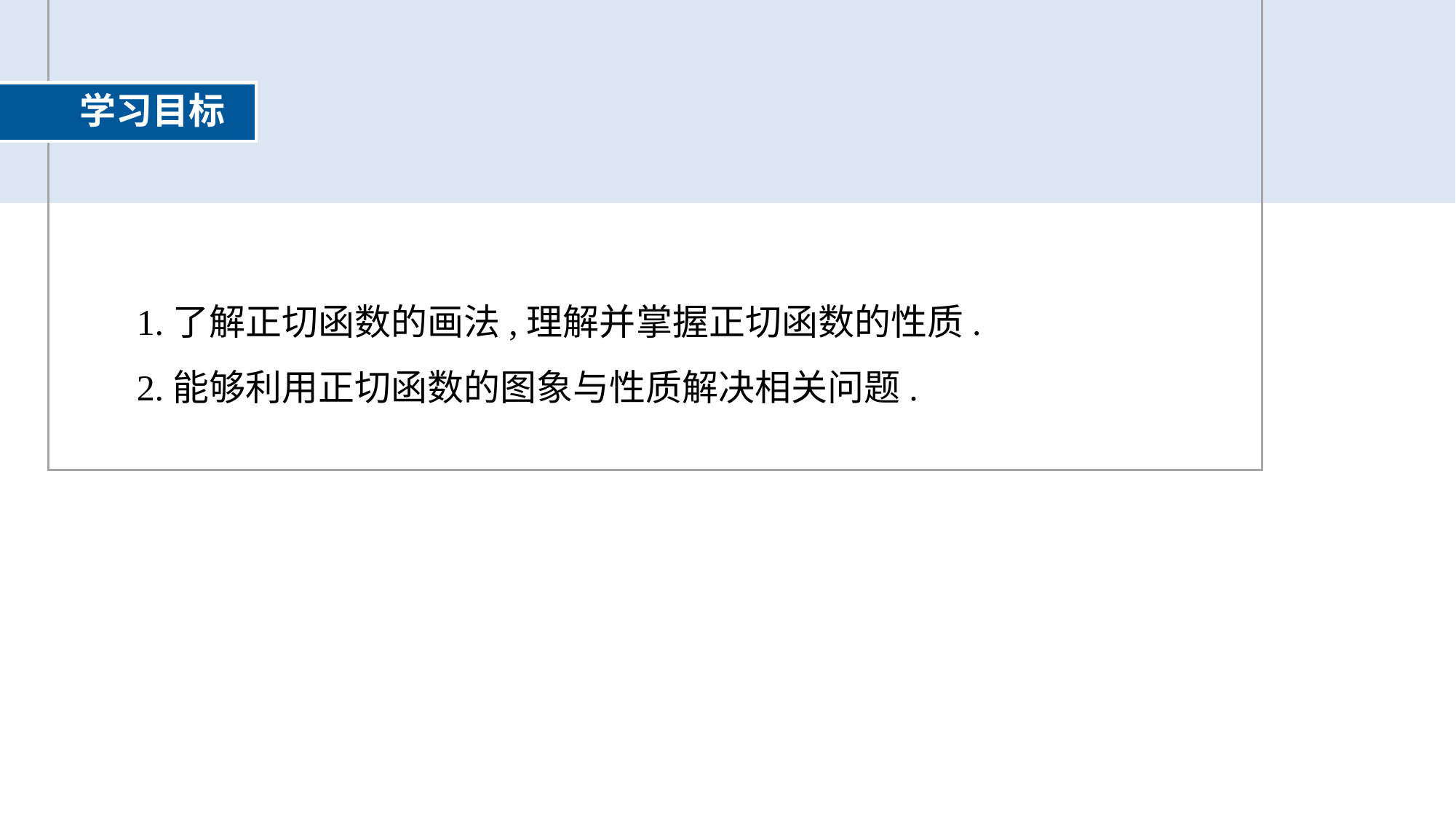

学习目标

1.了解正切函数的画法,理解并掌握正切函数的性质.
2.能够利用正切函数的图象与性质解决相关问题.